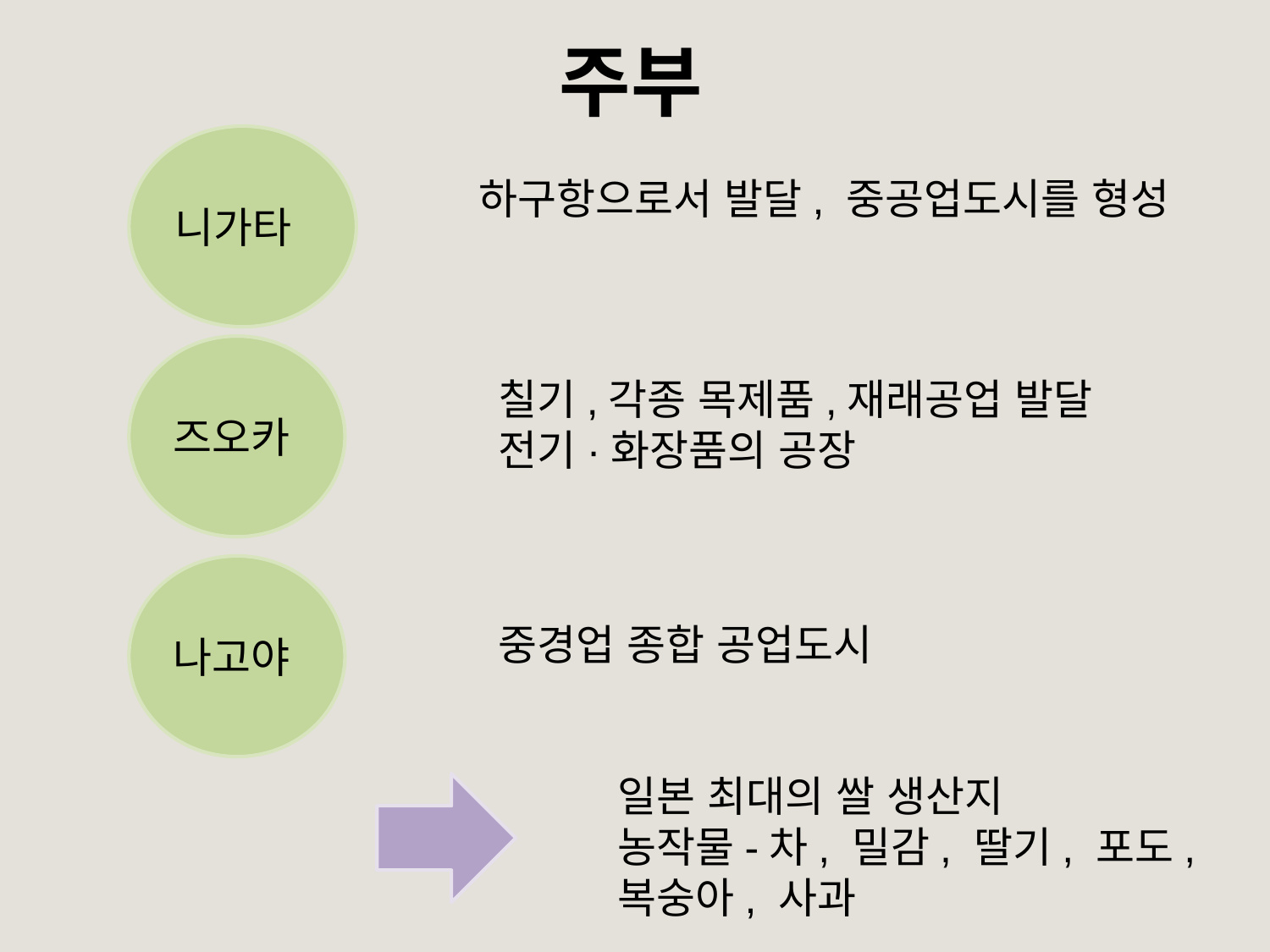

# 주부
니가타
하구항으로서 발달, 중공업도시를 형성
즈오카
칠기,각종 목제품,재래공업 발달 전기·화장품의 공장
나고야
중경업 종합 공업도시
일본 최대의 쌀 생산지
농작물-차, 밀감, 딸기, 포도, 복숭아, 사과